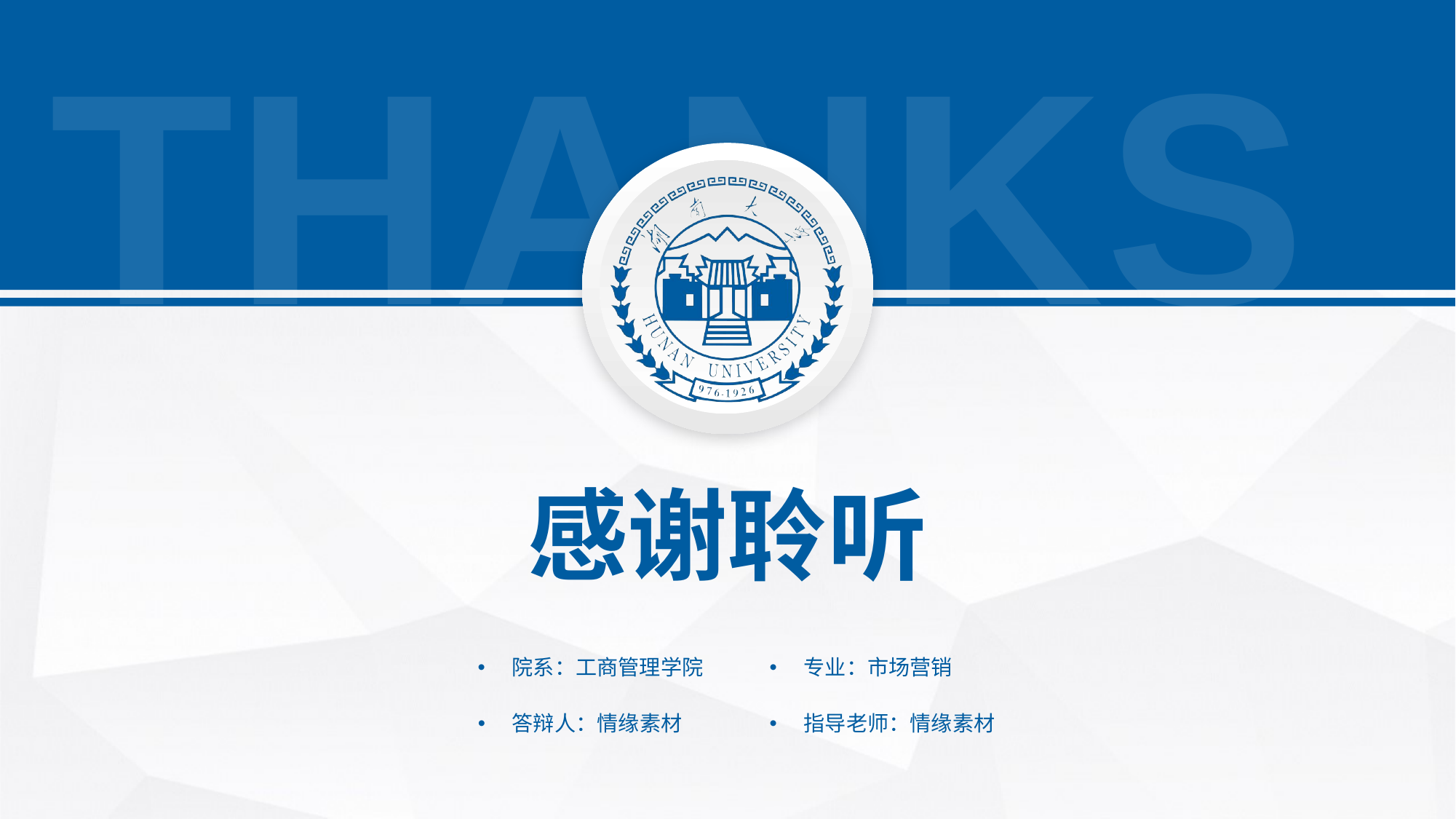

THANKS

感谢聆听
院系：工商管理学院
专业：市场营销
答辩人：情缘素材
指导老师：情缘素材